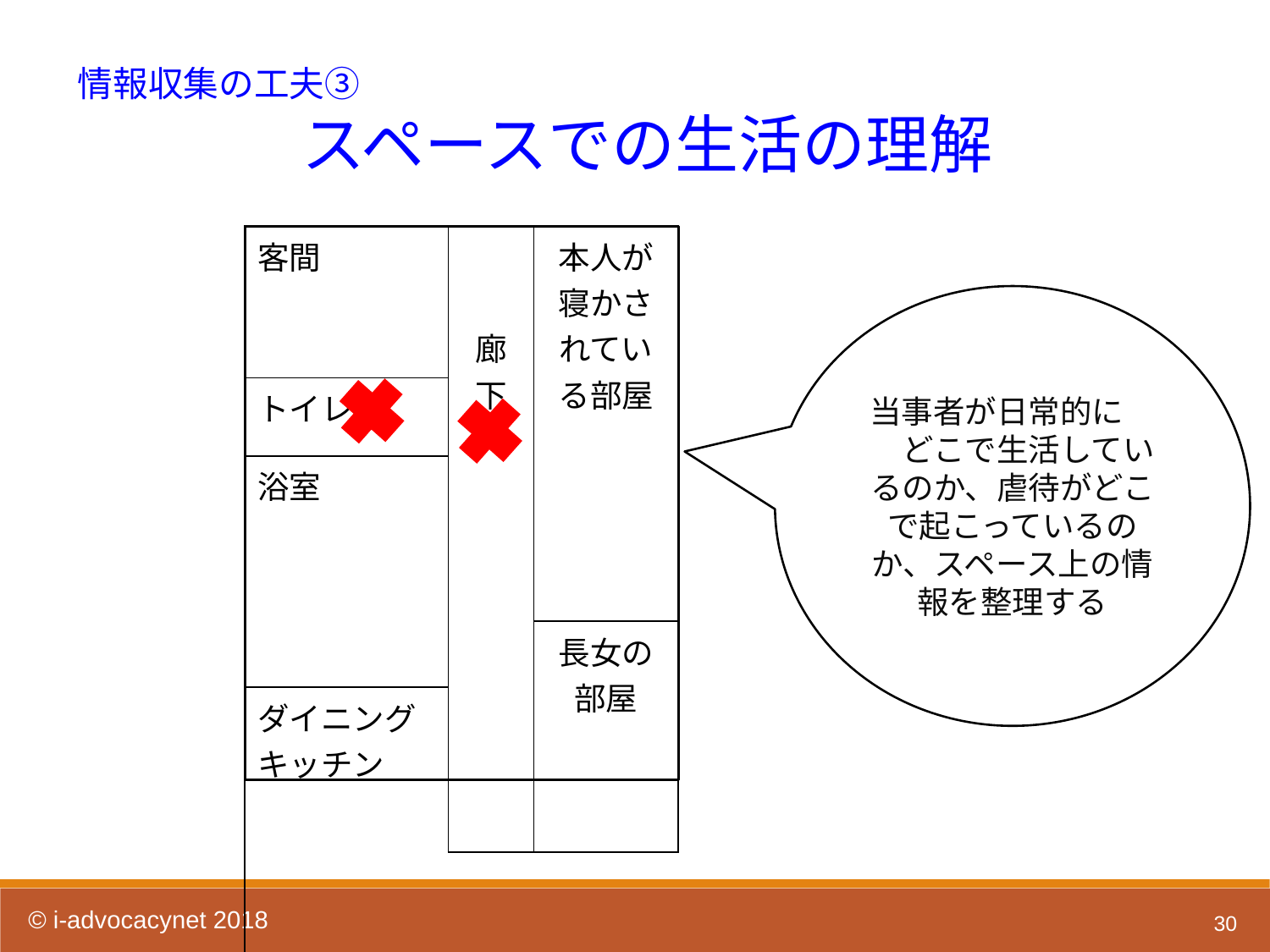

情報収集の工夫③
スペースでの生活の理解
| 客間 | 廊下 | 本人が寝かされている部屋 |
| --- | --- | --- |
| トイレ |  |  |
| 浴室 |  |  |
|  |  | 長女の部屋 |
| ダイニングキッチン |  |  |
|  |  |  |

当事者が日常的に　　どこで生活しているのか、虐待がどこで起こっているのか、スペース上の情報を整理する

30